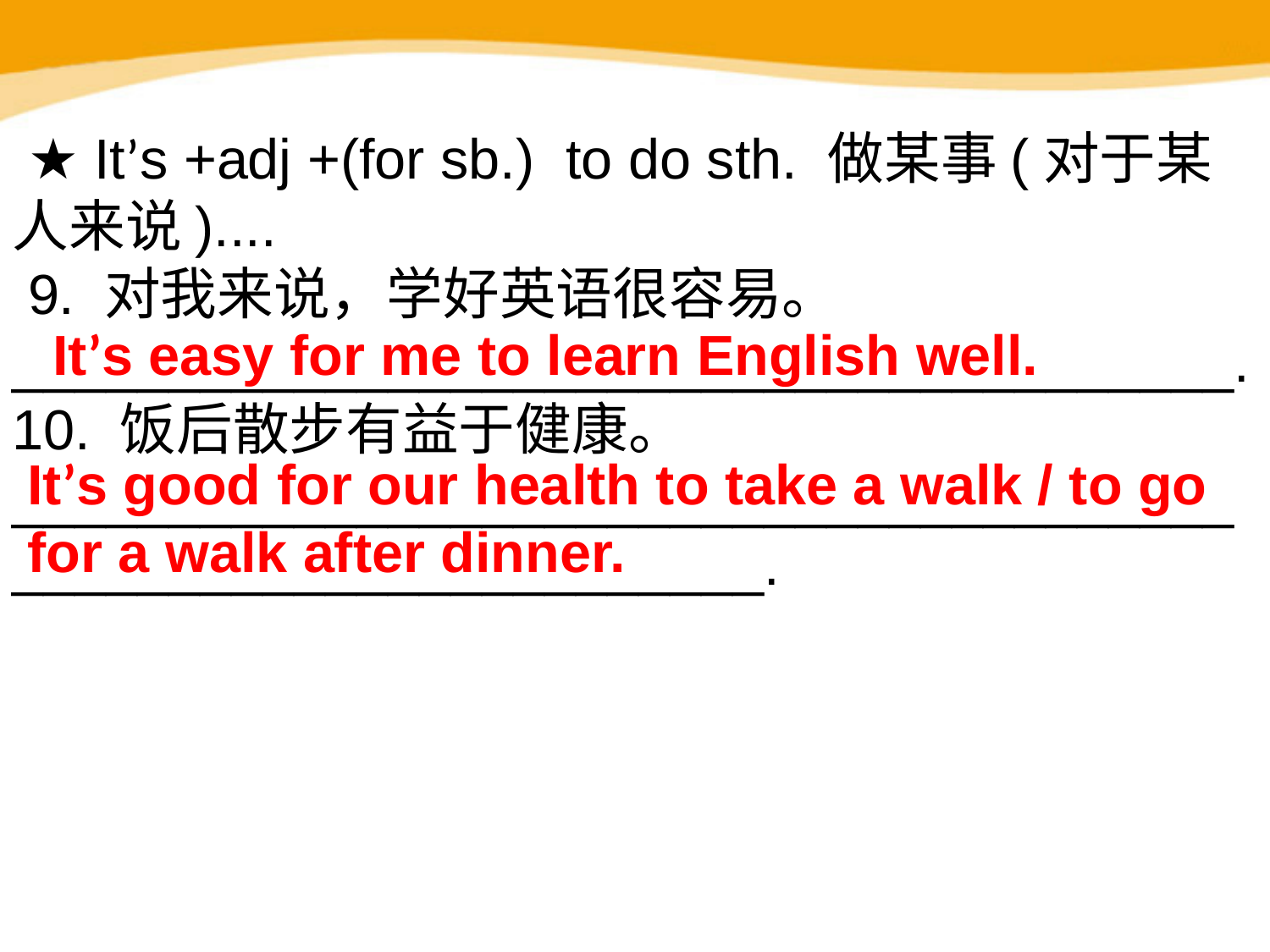

★ It’s +adj +(for sb.)  to do sth. 做某事(对于某人来说)....
 9. 对我来说，学好英语很容易。 _______________________________________.
10. 饭后散步有益于健康。  _______________________________________________________________.
 It’s easy for me to learn English well.
It’s good for our health to take a walk / to go for a walk after dinner.